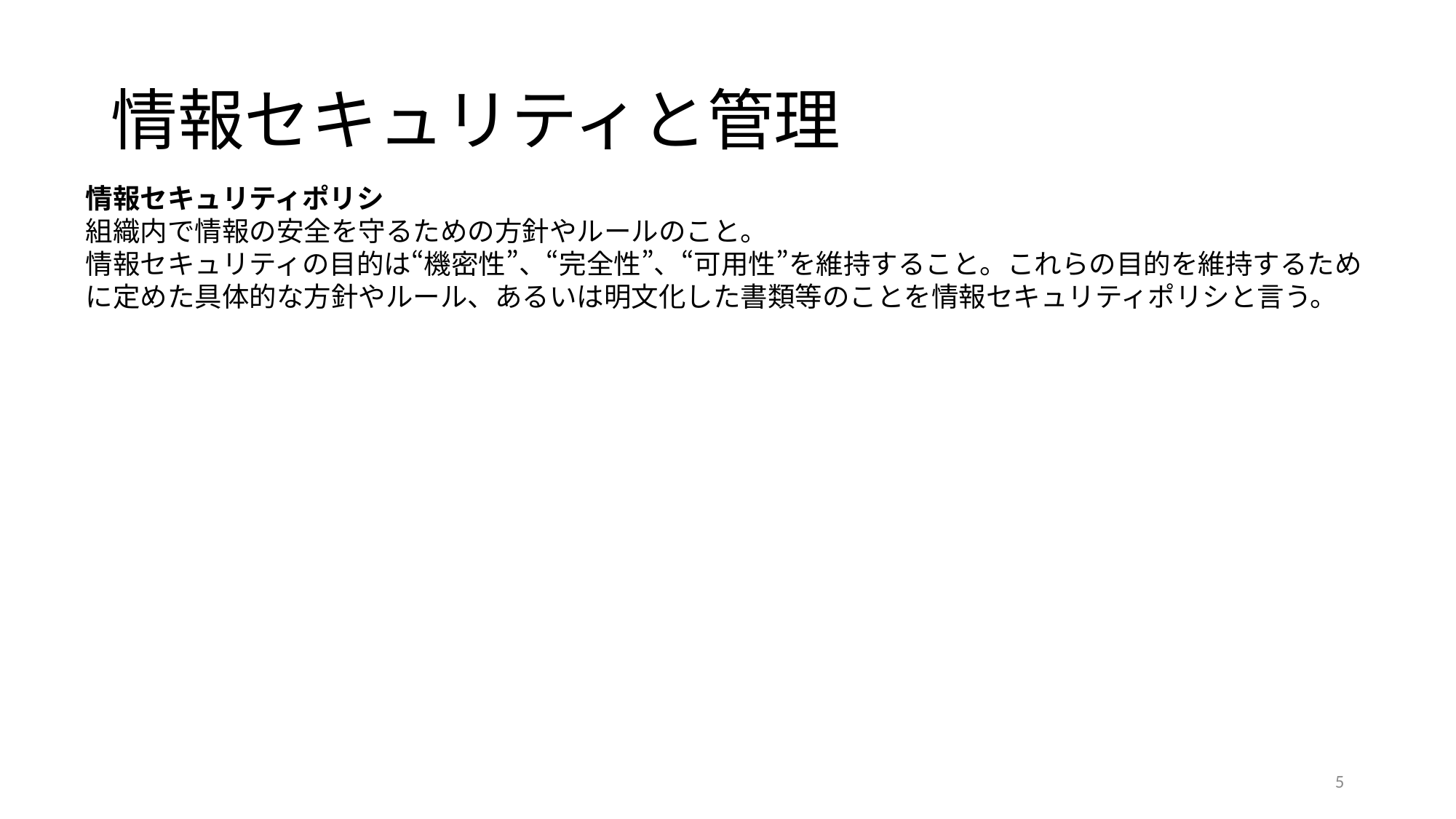

# 情報セキュリティと管理
情報セキュリティポリシ
組織内で情報の安全を守るための方針やルールのこと。
情報セキュリティの目的は“機密性”、“完全性”、“可用性”を維持すること。これらの目的を維持するために定めた具体的な方針やルール、あるいは明文化した書類等のことを情報セキュリティポリシと言う。

5